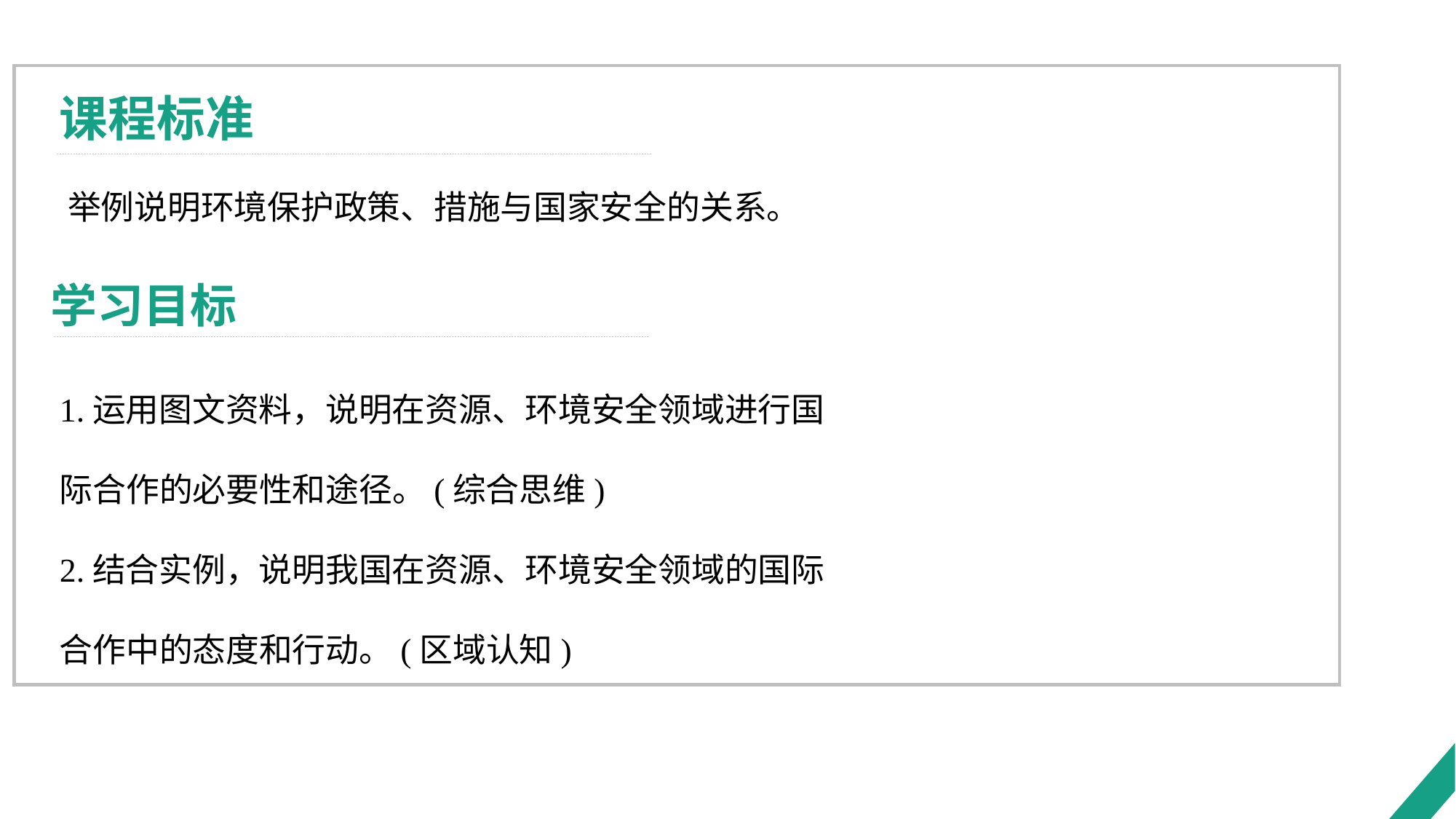

课程标准
举例说明环境保护政策、措施与国家安全的关系。
学习目标
1.运用图文资料，说明在资源、环境安全领域进行国际合作的必要性和途径。(综合思维)
2.结合实例，说明我国在资源、环境安全领域的国际合作中的态度和行动。(区域认知)